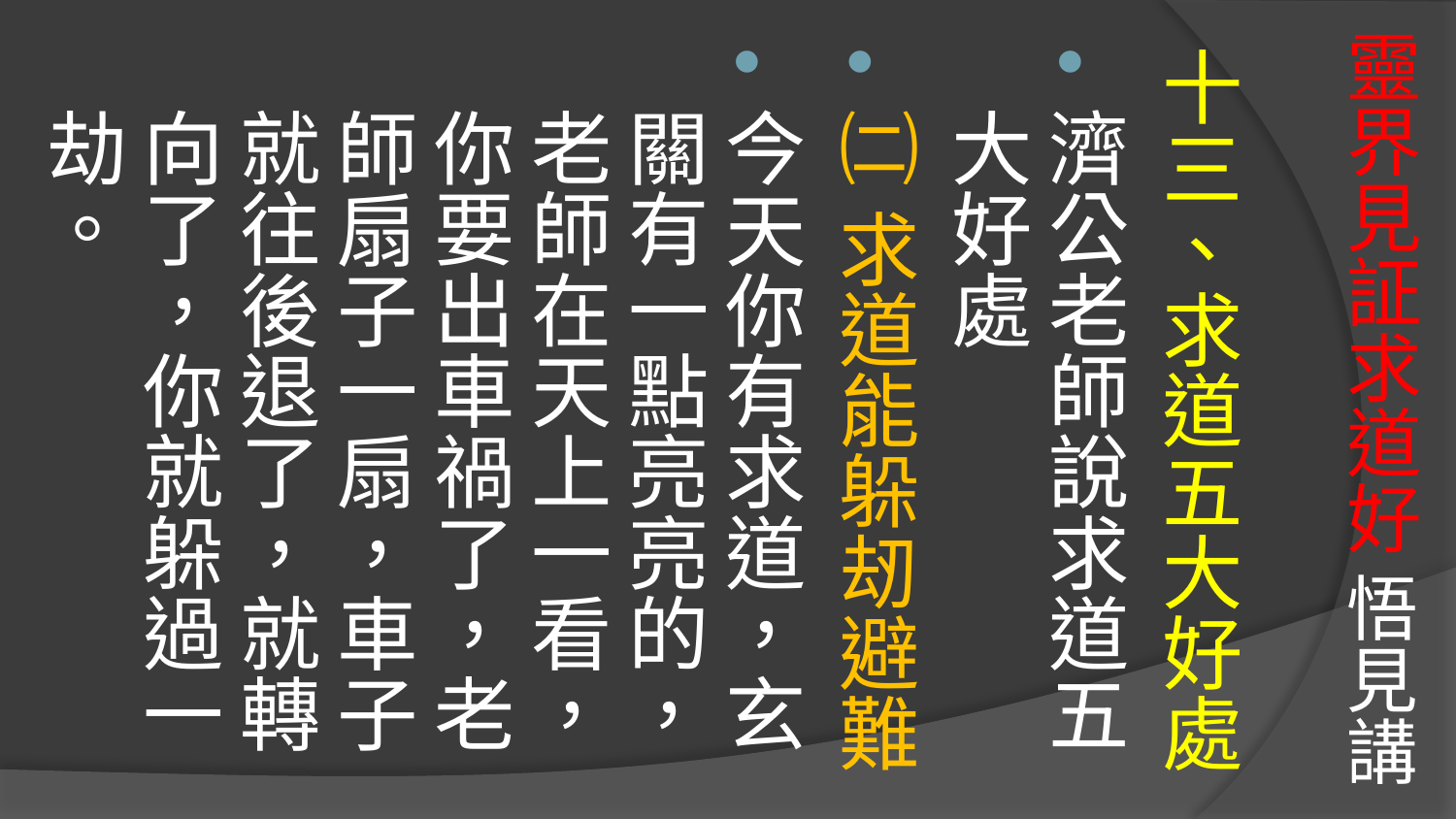

# 靈界見証求道好 悟見講
十三、求道五大好處
濟公老師說求道五大好處
㈡ 求道能躲刼避難
今天你有求道，玄關有一點亮亮的，老師在天上一看，你要出車禍了，老師扇子一扇，車子就往後退了，就轉向了，你就躲過一劫。